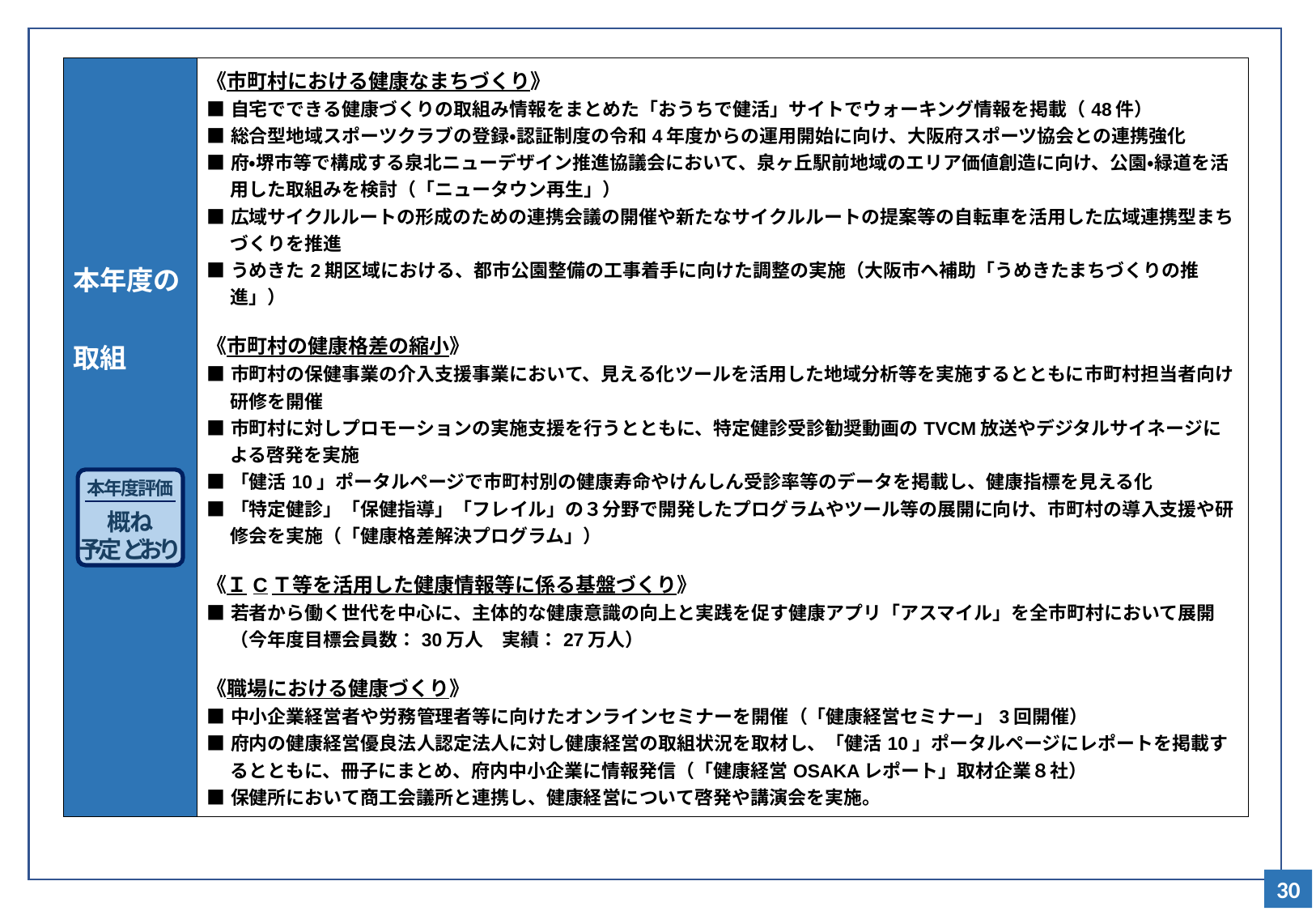

| 本年度の 取組 | 《市町村における健康なまちづくり》 ■自宅でできる健康づくりの取組み情報をまとめた「おうちで健活」サイトでウォーキング情報を掲載（48件） ■総合型地域スポーツクラブの登録・認証制度の令和4年度からの運用開始に向け、大阪府スポーツ協会との連携強化 ■府・堺市等で構成する泉北ニューデザイン推進協議会において、泉ヶ丘駅前地域のエリア価値創造に向け、公園・緑道を活用した取組みを検討（「ニュータウン再生」） ■広域サイクルルートの形成のための連携会議の開催や新たなサイクルルートの提案等の自転車を活用した広域連携型まちづくりを推進 ■うめきた2期区域における、都市公園整備の工事着手に向けた調整の実施（大阪市へ補助「うめきたまちづくりの推進」） 《市町村の健康格差の縮小》 ■市町村の保健事業の介入支援事業において、見える化ツールを活用した地域分析等を実施するとともに市町村担当者向け研修を開催 ■市町村に対しプロモーションの実施支援を行うとともに、特定健診受診勧奨動画のTVCM放送やデジタルサイネージによる啓発を実施 ■「健活10」ポータルページで市町村別の健康寿命やけんしん受診率等のデータを掲載し、健康指標を見える化 ■「特定健診」「保健指導」「フレイル」の３分野で開発したプログラムやツール等の展開に向け、市町村の導入支援や研修会を実施（「健康格差解決プログラム」） 《ＩCＴ等を活用した健康情報等に係る基盤づくり》 ■若者から働く世代を中心に、主体的な健康意識の向上と実践を促す健康アプリ「アスマイル」を全市町村において展開（今年度目標会員数：30万人　実績：27万人） 《職場における健康づくり》 ■中小企業経営者や労務管理者等に向けたオンラインセミナーを開催（「健康経営セミナー」3回開催） ■府内の健康経営優良法人認定法人に対し健康経営の取組状況を取材し、「健活10」ポータルページにレポートを掲載するとともに、冊子にまとめ、府内中小企業に情報発信（「健康経営OSAKAレポート」取材企業８社） ■保健所において商工会議所と連携し、健康経営について啓発や講演会を実施。 |
| --- | --- |
本年度評価

概ね
予定どおり
30